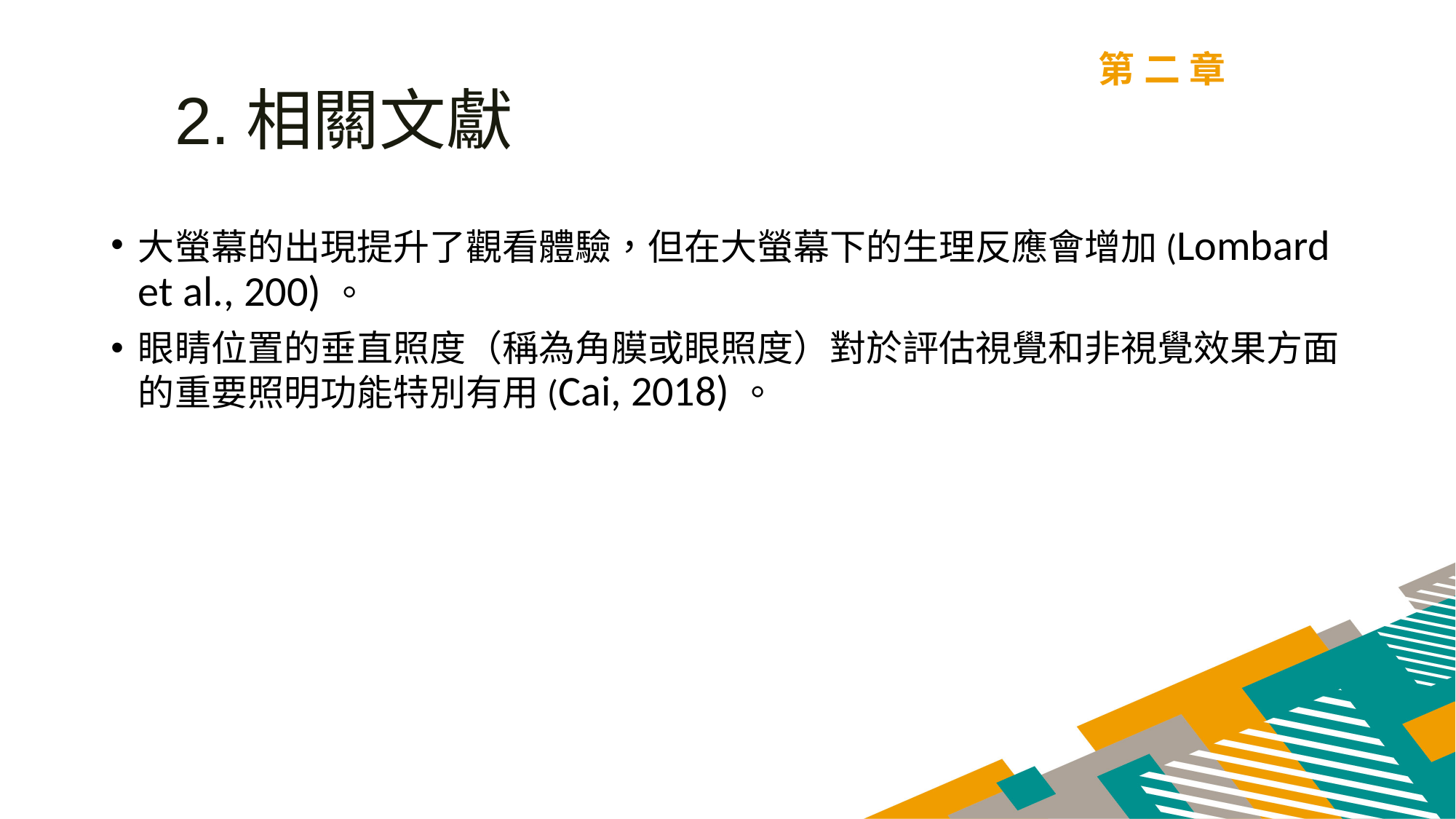

第二章
2.相關文獻
大螢幕的出現提升了觀看體驗，但在大螢幕下的生理反應會增加(Lombard et al., 200)。
眼睛位置的垂直照度（稱為角膜或眼照度）對於評估視覺和非視覺效果方面的重要照明功能特別有用(Cai, 2018)。